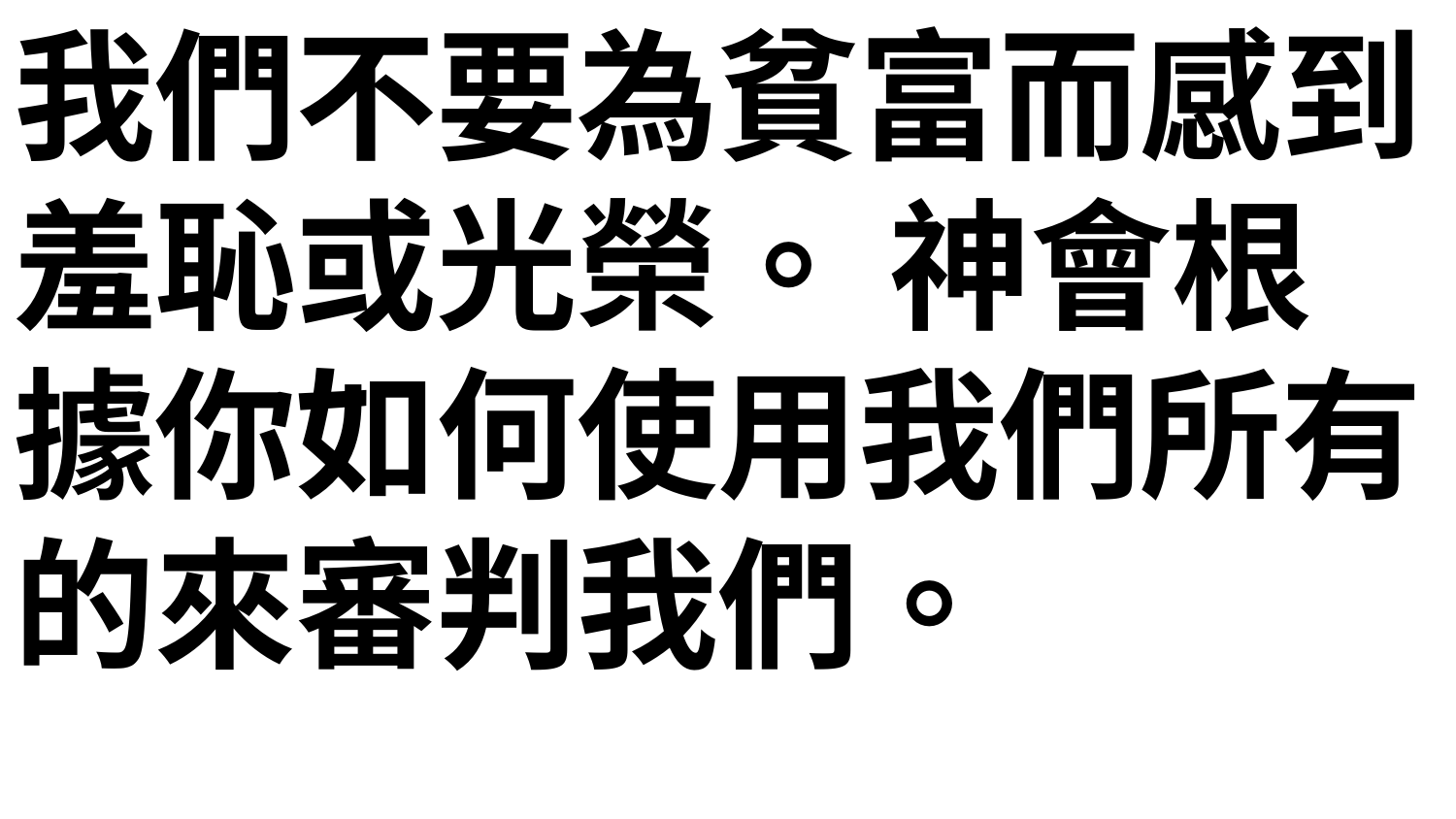

我們不要為貧富而感到羞恥或光榮。 神會根據你如何使用我們所有的來審判我們。